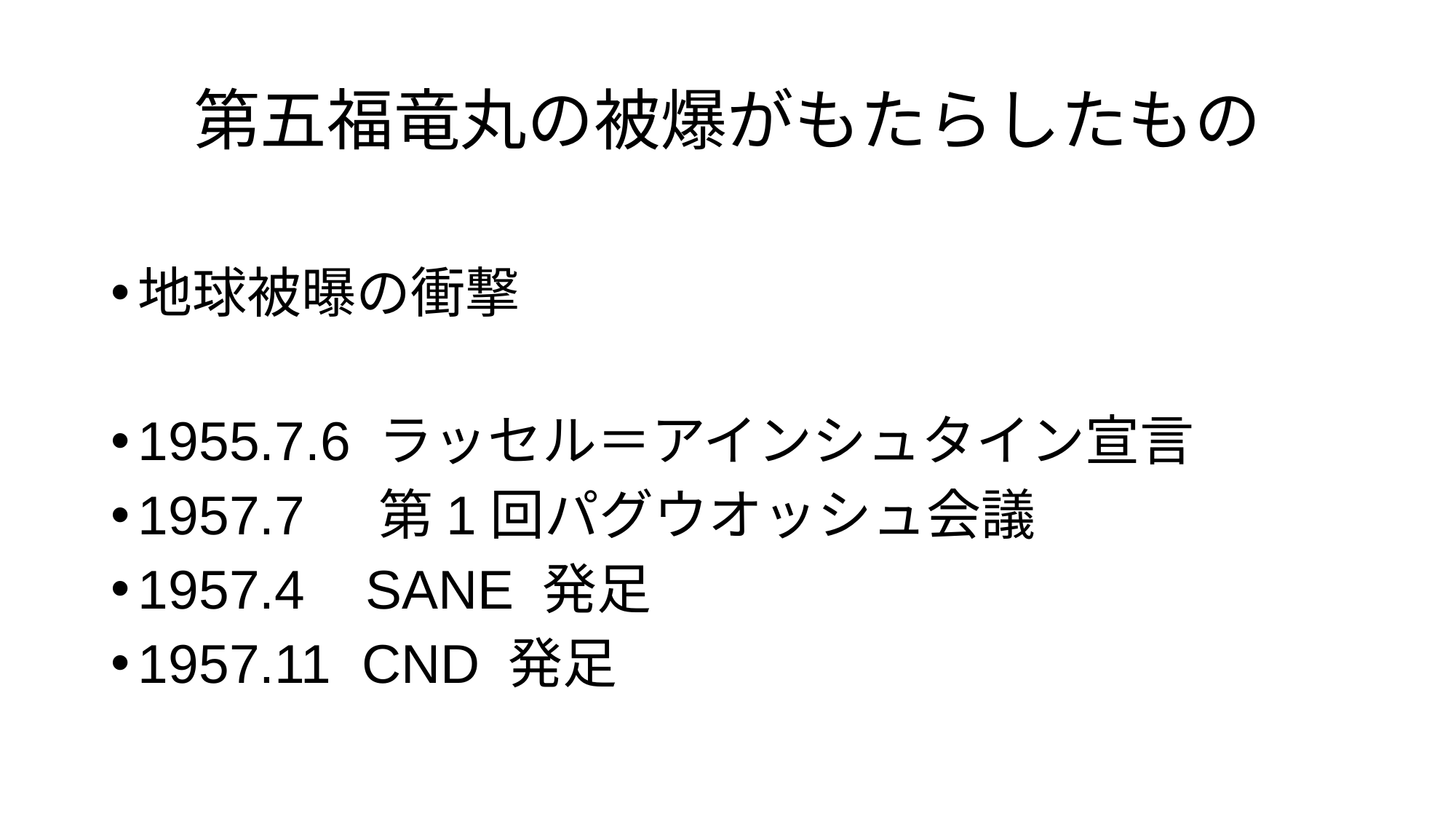

# 第五福竜丸の被爆がもたらしたもの
地球被曝の衝撃

1955.7.6 ラッセル＝アインシュタイン宣言
1957.7    第1回パグウオッシュ会議
1957.4    SANE 発足
1957.11  CND 発足